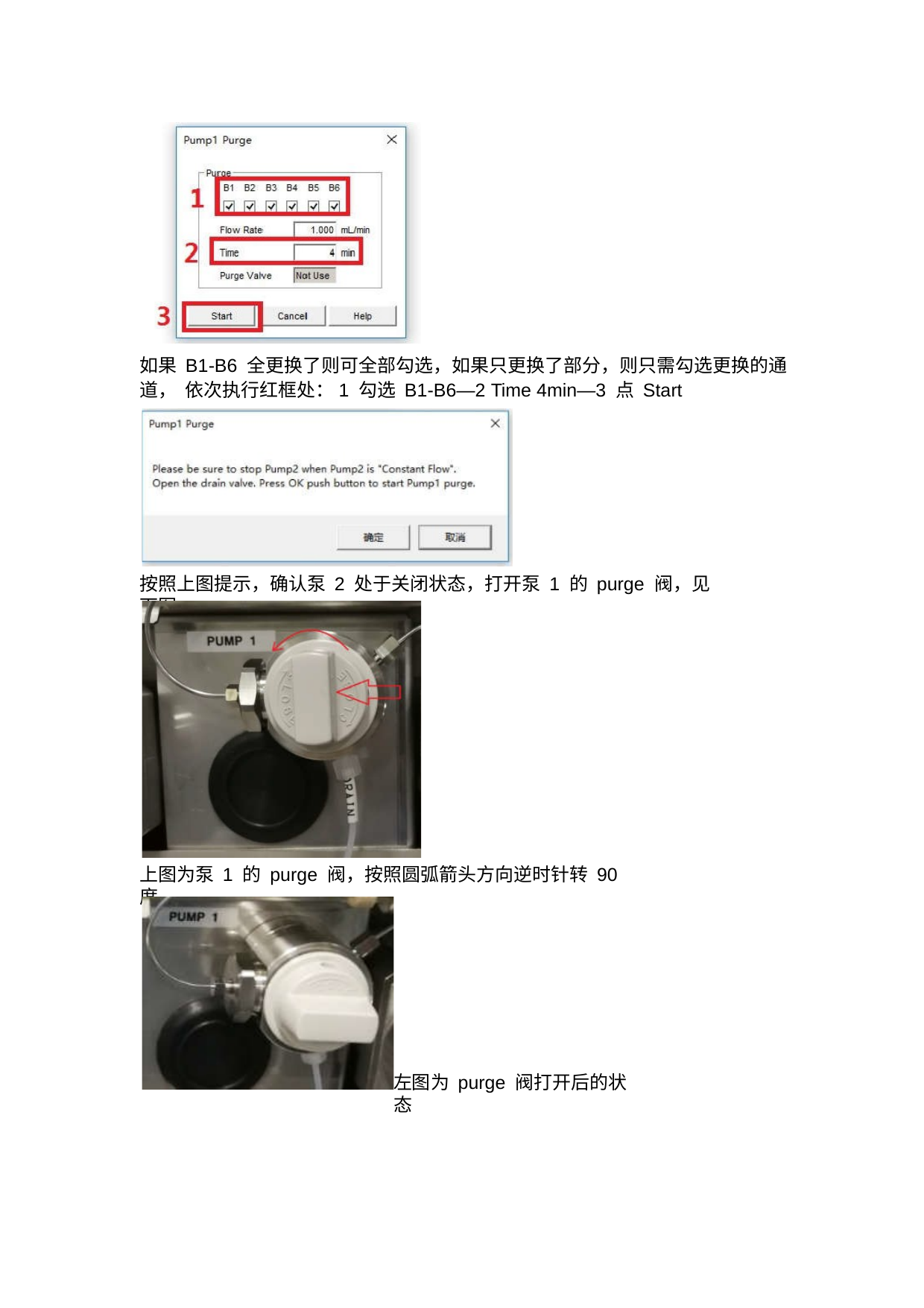

如果 B1-B6 全更换了则可全部勾选，如果只更换了部分，则只需勾选更换的通道，  依次执行红框处：1 勾选 B1-B6—2 Time 4min—3 点 Start

按照上图提示，确认泵 2 处于关闭状态，打开泵 1 的 purge 阀，见下图

上图为泵 1 的 purge 阀，按照圆弧箭头方向逆时针转 90 度

左图为 purge 阀打开后的状态